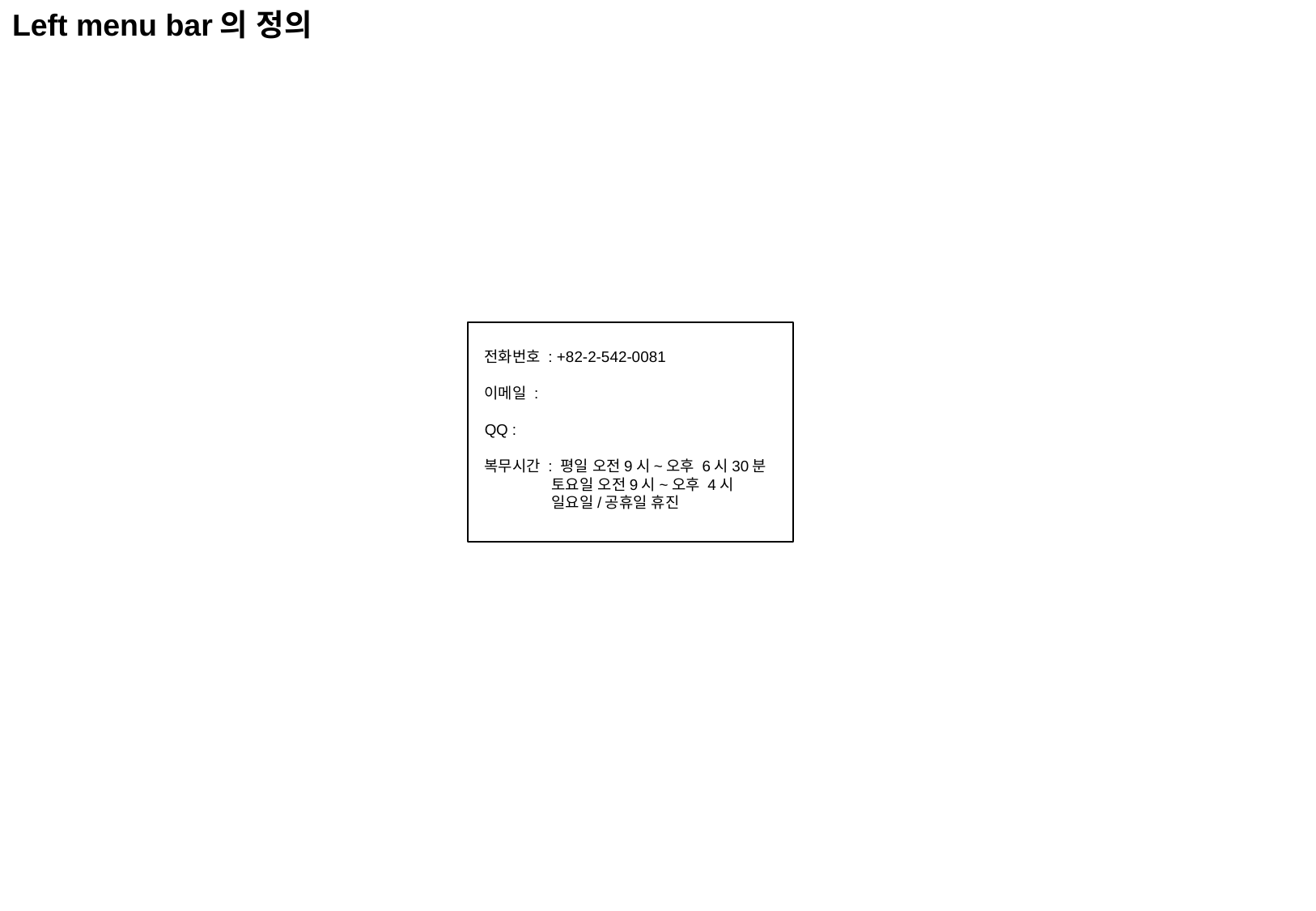

# Left menu bar의 정의

전화번호 : +82-2-542-0081

이메일 :

QQ :

복무시간 : 평일 오전9시~오후 6시30분
               토요일 오전9시~오후 4시
               일요일/공휴일 휴진